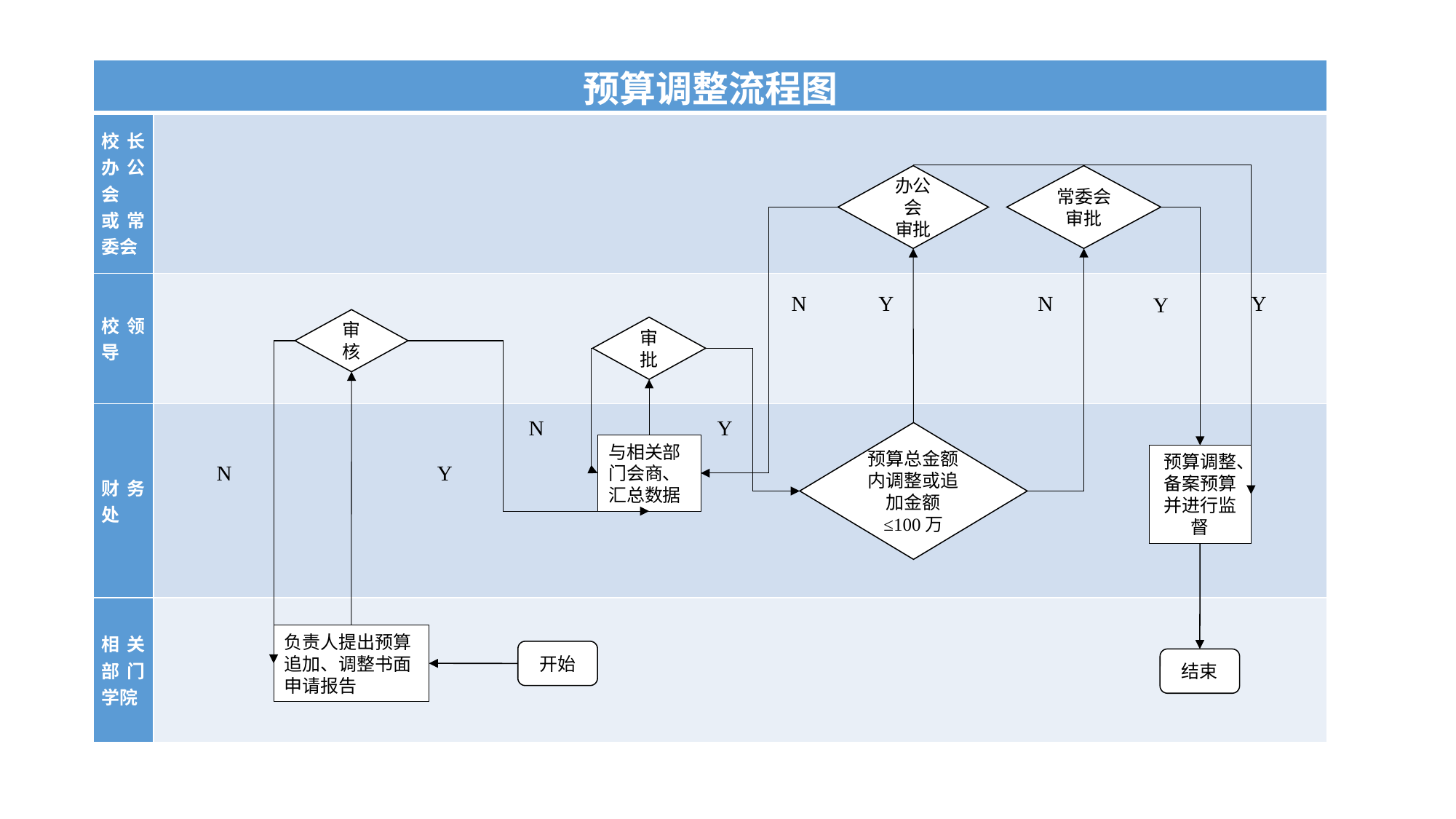

| 预算调整流程图 |  |
| --- | --- |
| 校长办公会 或常委会 |  |
| 校领导 |  |
| 财务处 |  |
| 相关部门学院 |  |
办公会
审批
常委会审批
N
Y
N
Y
Y
审核
审批
N
Y
预算总金额内调整或追加金额
≤100万
与相关部门会商、汇总数据
预算调整、备案预算并进行监督
Y
N
负责人提出预算追加、调整书面申请报告
开始
结束